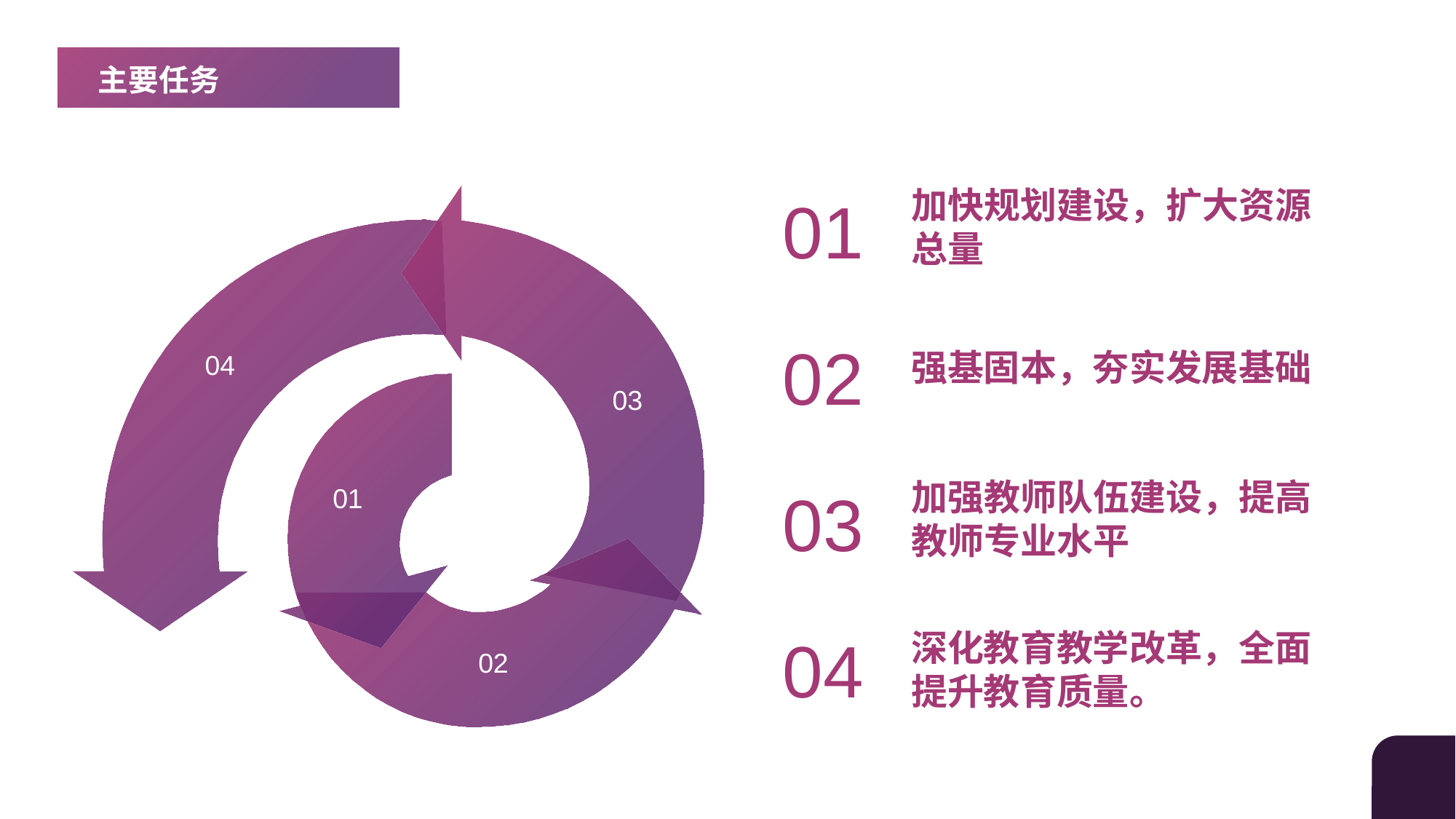

主要任务
加快规划建设，扩大资源总量

01
04
02
强基固本，夯实发展基础
03
01
加强教师队伍建设，提高教师专业水平
03
02
深化教育教学改革，全面提升教育质量。
04